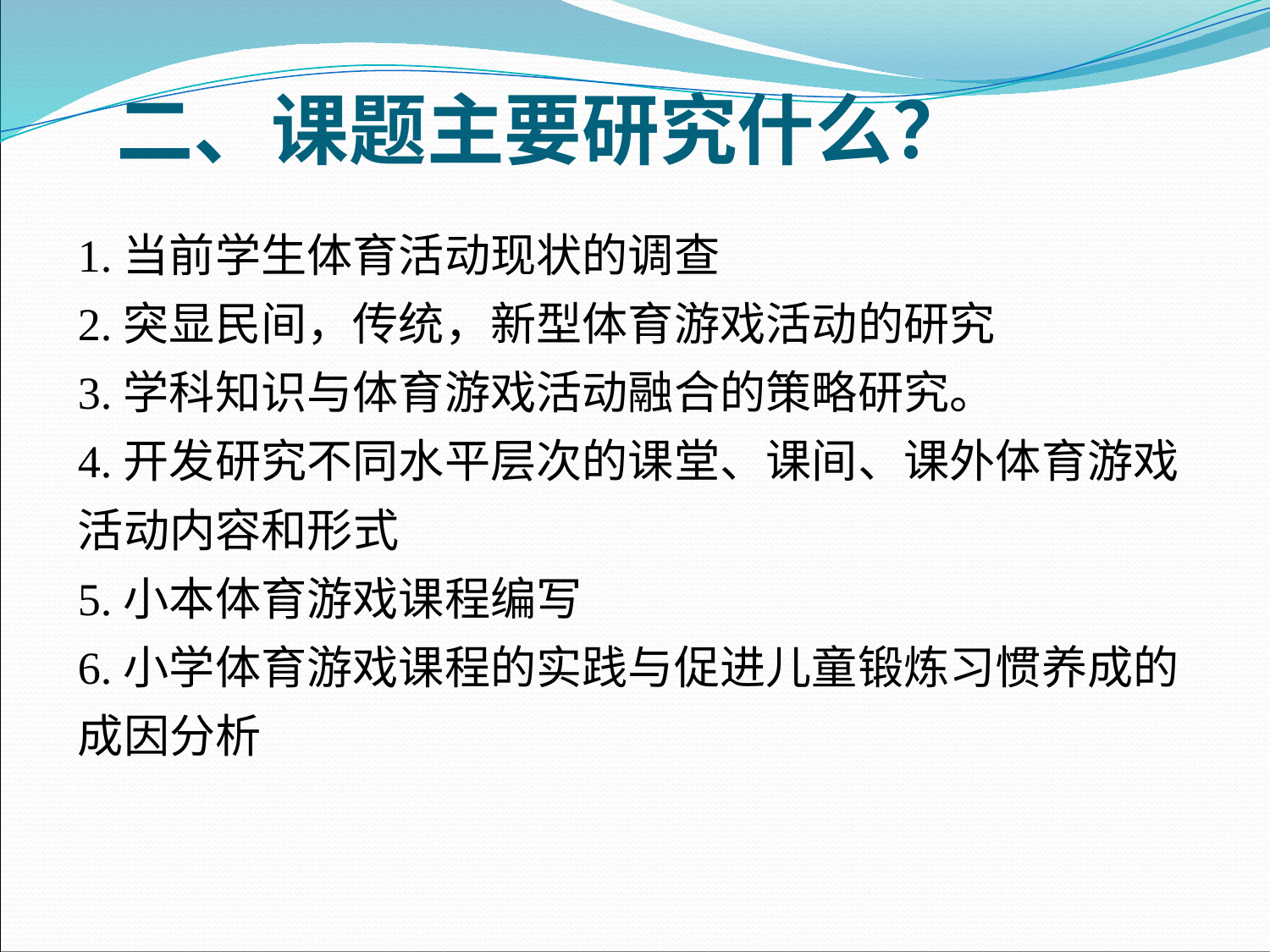

# 二、课题主要研究什么？
1.当前学生体育活动现状的调查
2.突显民间，传统，新型体育游戏活动的研究
3.学科知识与体育游戏活动融合的策略研究。
4.开发研究不同水平层次的课堂、课间、课外体育游戏活动内容和形式
5.小本体育游戏课程编写
6.小学体育游戏课程的实践与促进儿童锻炼习惯养成的成因分析